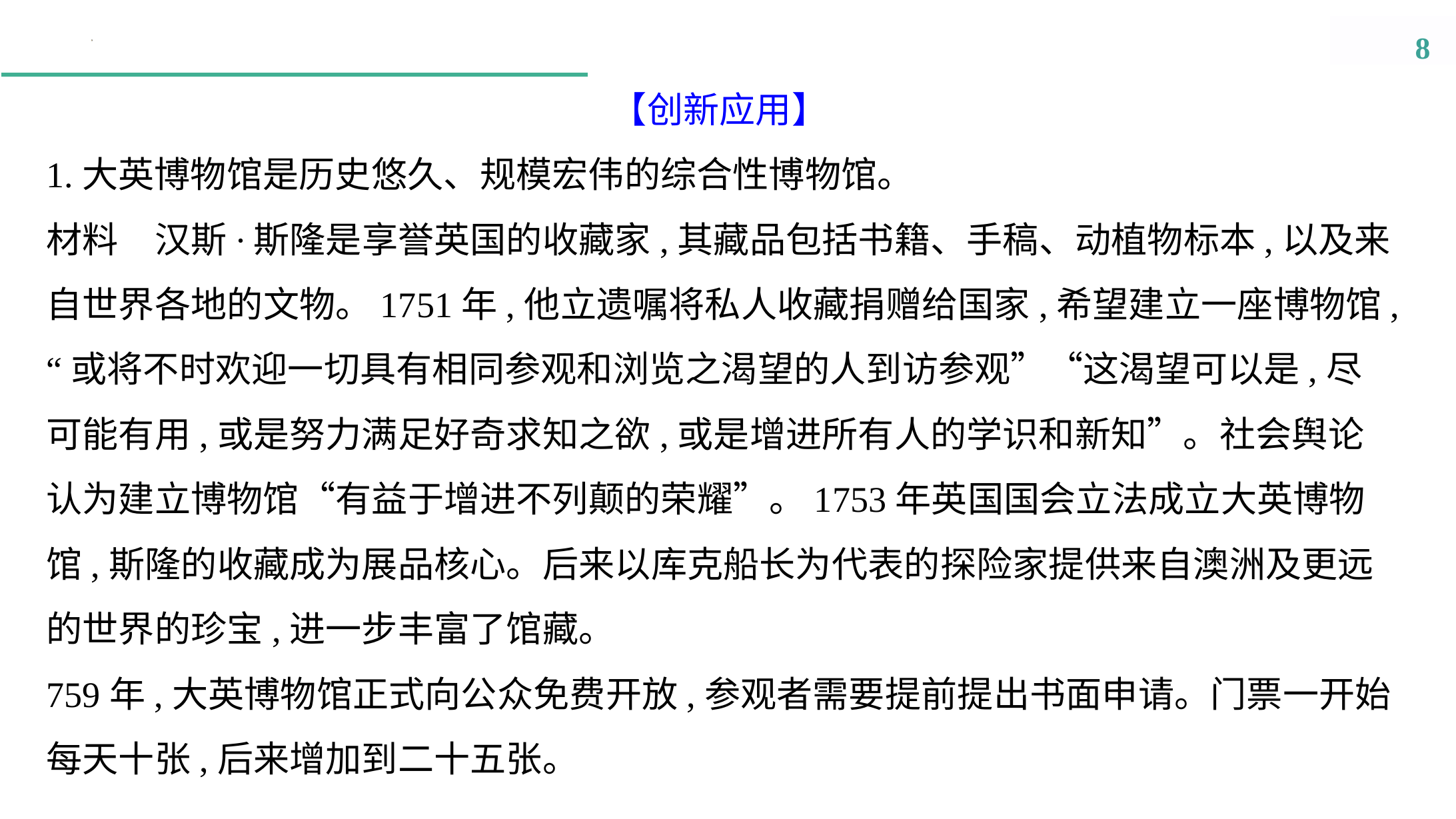

【创新应用】
1.大英博物馆是历史悠久、规模宏伟的综合性博物馆。
材料　汉斯·斯隆是享誉英国的收藏家,其藏品包括书籍、手稿、动植物标本,以及来自世界各地的文物。1751年,他立遗嘱将私人收藏捐赠给国家,希望建立一座博物馆,“或将不时欢迎一切具有相同参观和浏览之渴望的人到访参观”“这渴望可以是,尽可能有用,或是努力满足好奇求知之欲,或是增进所有人的学识和新知”。社会舆论认为建立博物馆“有益于增进不列颠的荣耀”。1753年英国国会立法成立大英博物馆,斯隆的收藏成为展品核心。后来以库克船长为代表的探险家提供来自澳洲及更远的世界的珍宝,进一步丰富了馆藏。
759年,大英博物馆正式向公众免费开放,参观者需要提前提出书面申请。门票一开始每天十张,后来增加到二十五张。